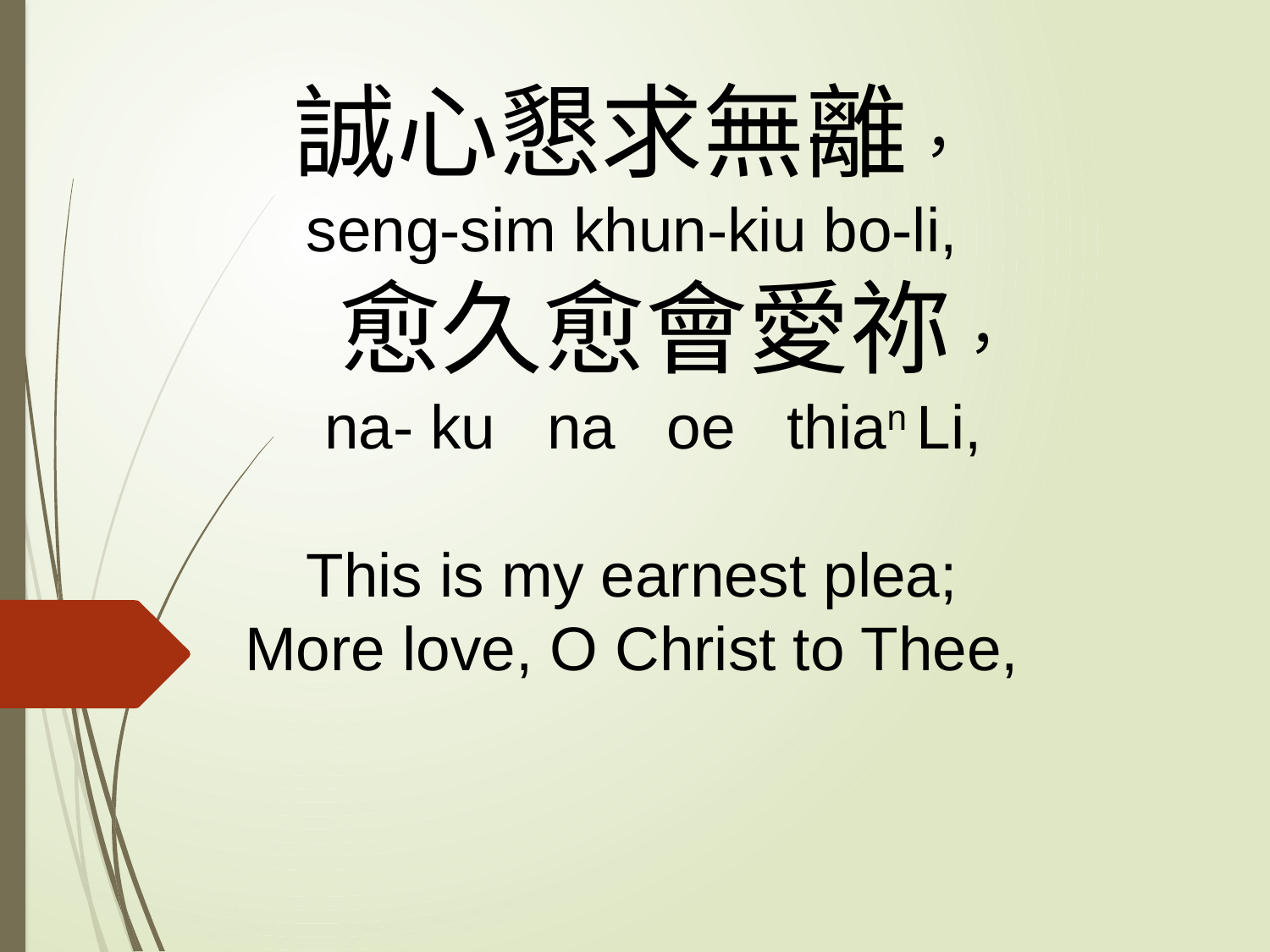

# 誠心懇求無離， seng-sim khun-kiu bo-li, 愈久愈會愛祢， na- ku   na   oe   thian Li, This is my earnest plea; More love, O Christ to Thee,